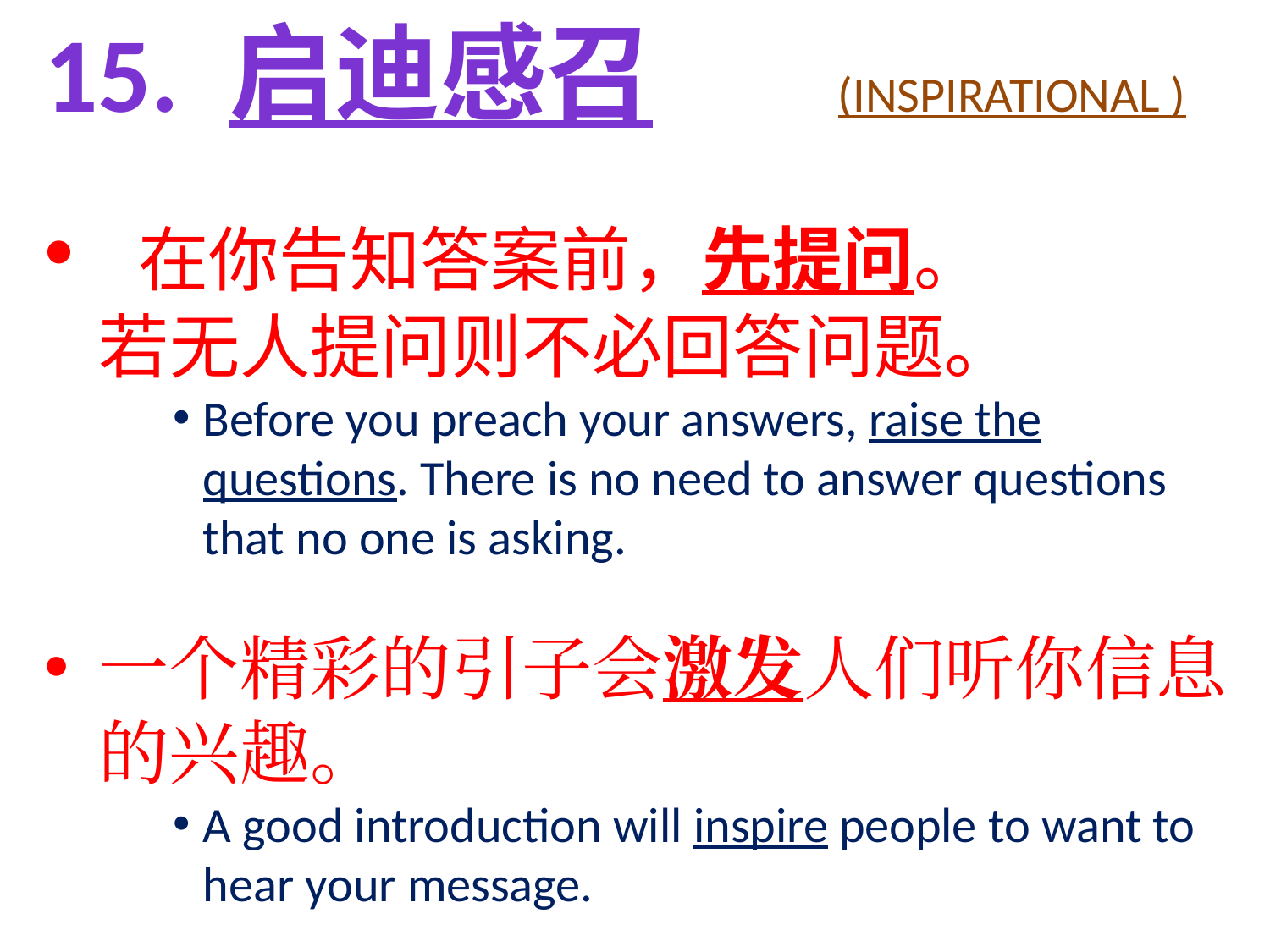

15. 启迪感召		(INSPIRATIONAL )

 在你告知答案前，先提问。                  若无人提问则不必回答问题。
Before you preach your answers, raise the questions. There is no need to answer questions that no one is asking.

一个精彩的引子会激发人们听你信息的兴趣。
A good introduction will inspire people to want to hear your message.